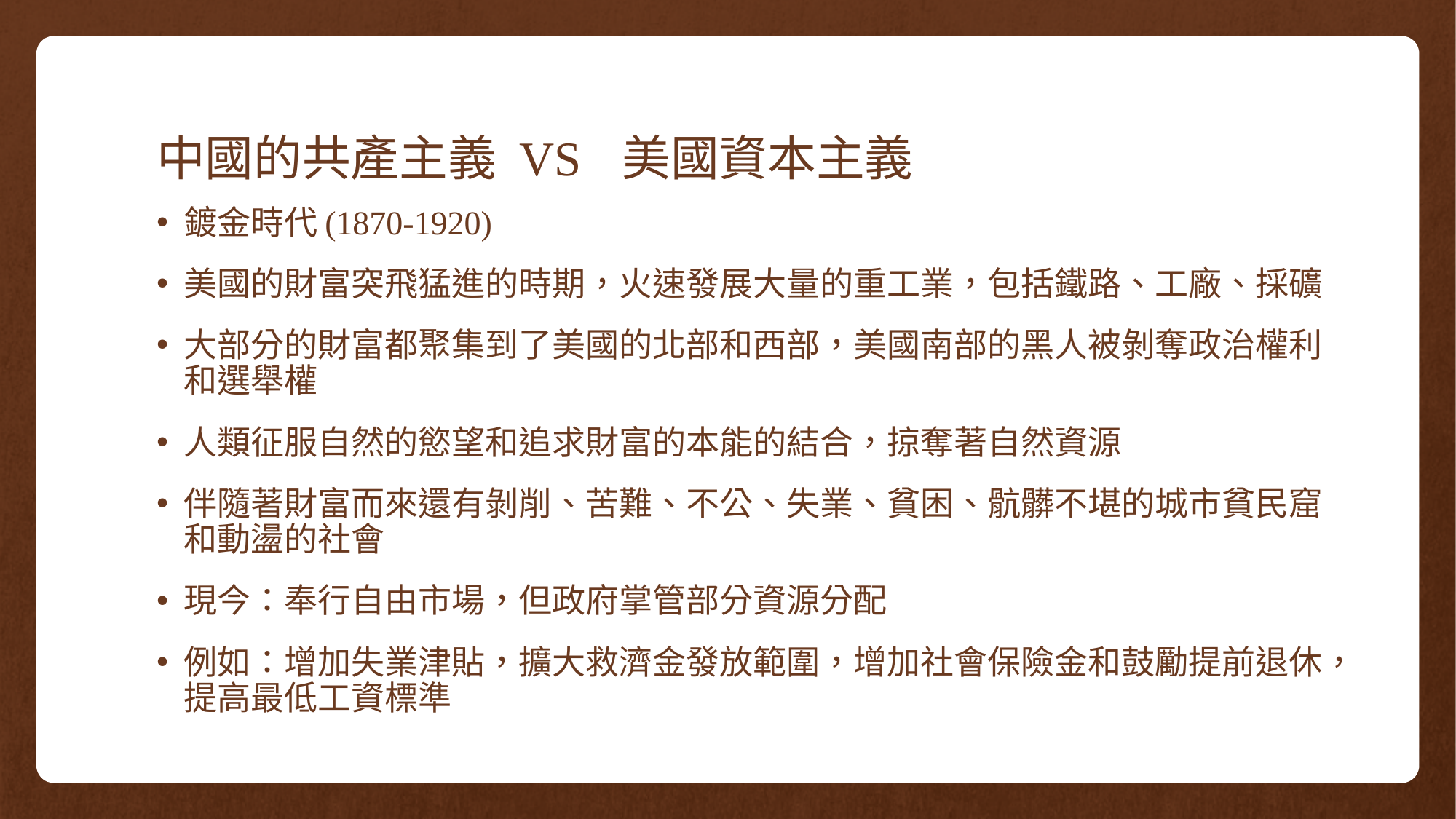

# 中國的共產主義 VS 美國資本主義
鍍金時代(1870-1920)
美國的財富突飛猛進的時期，火速發展大量的重工業，包括鐵路、工廠、採礦
大部分的財富都聚集到了美國的北部和西部，美國南部的黑人被剝奪政治權利和選舉權
人類征服自然的慾望和追求財富的本能的結合，掠奪著自然資源
伴隨著財富而來還有剝削、苦難、不公、失業、貧困、骯髒不堪的城市貧民窟和動盪的社會
現今：奉行自由市場，但政府掌管部分資源分配
例如：增加失業津貼，擴大救濟金發放範圍，增加社會保險金和鼓勵提前退休，提高最低工資標準